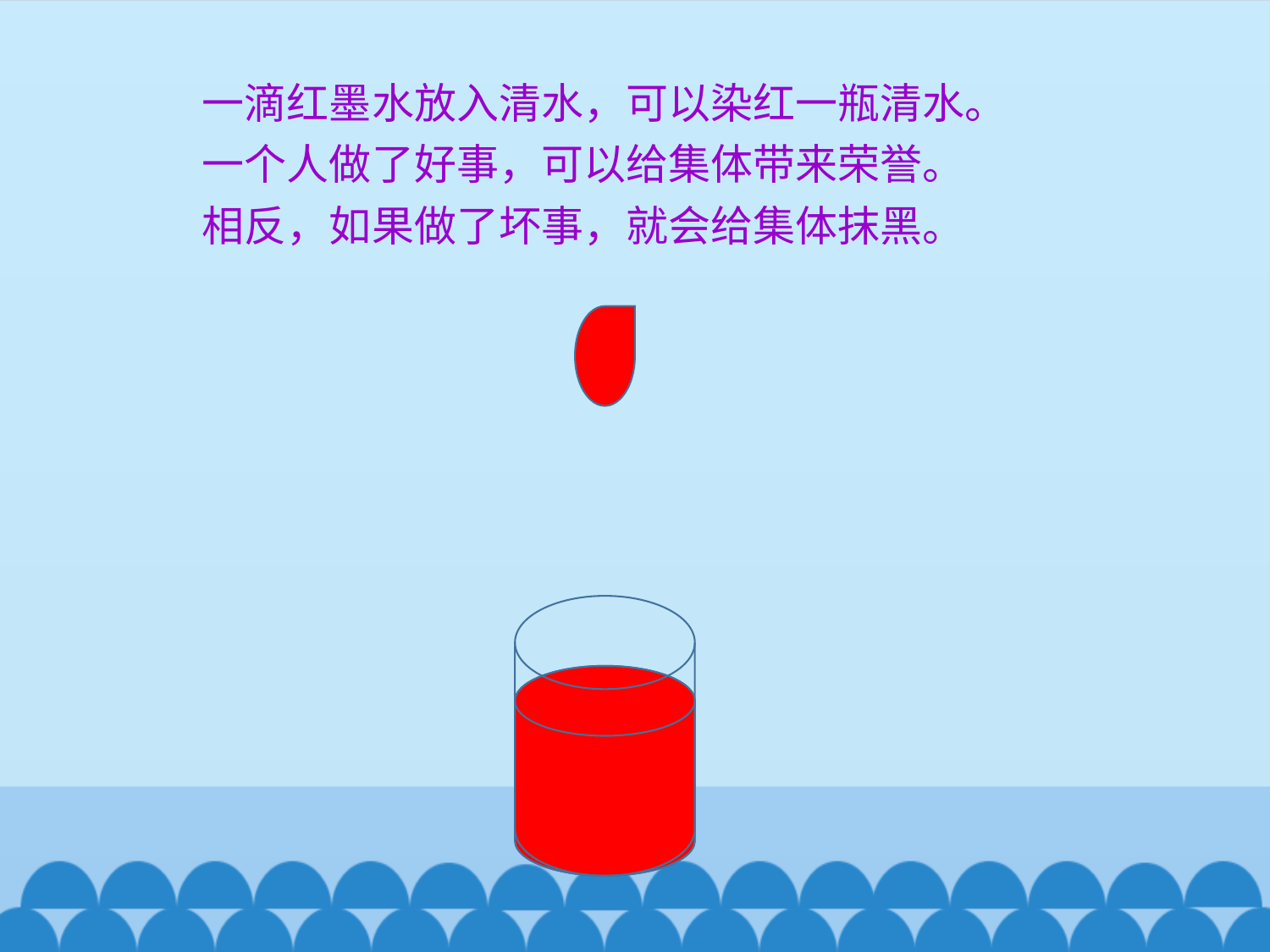

一滴红墨水放入清水，可以染红一瓶清水。
一个人做了好事，可以给集体带来荣誉。
相反，如果做了坏事，就会给集体抹黑。